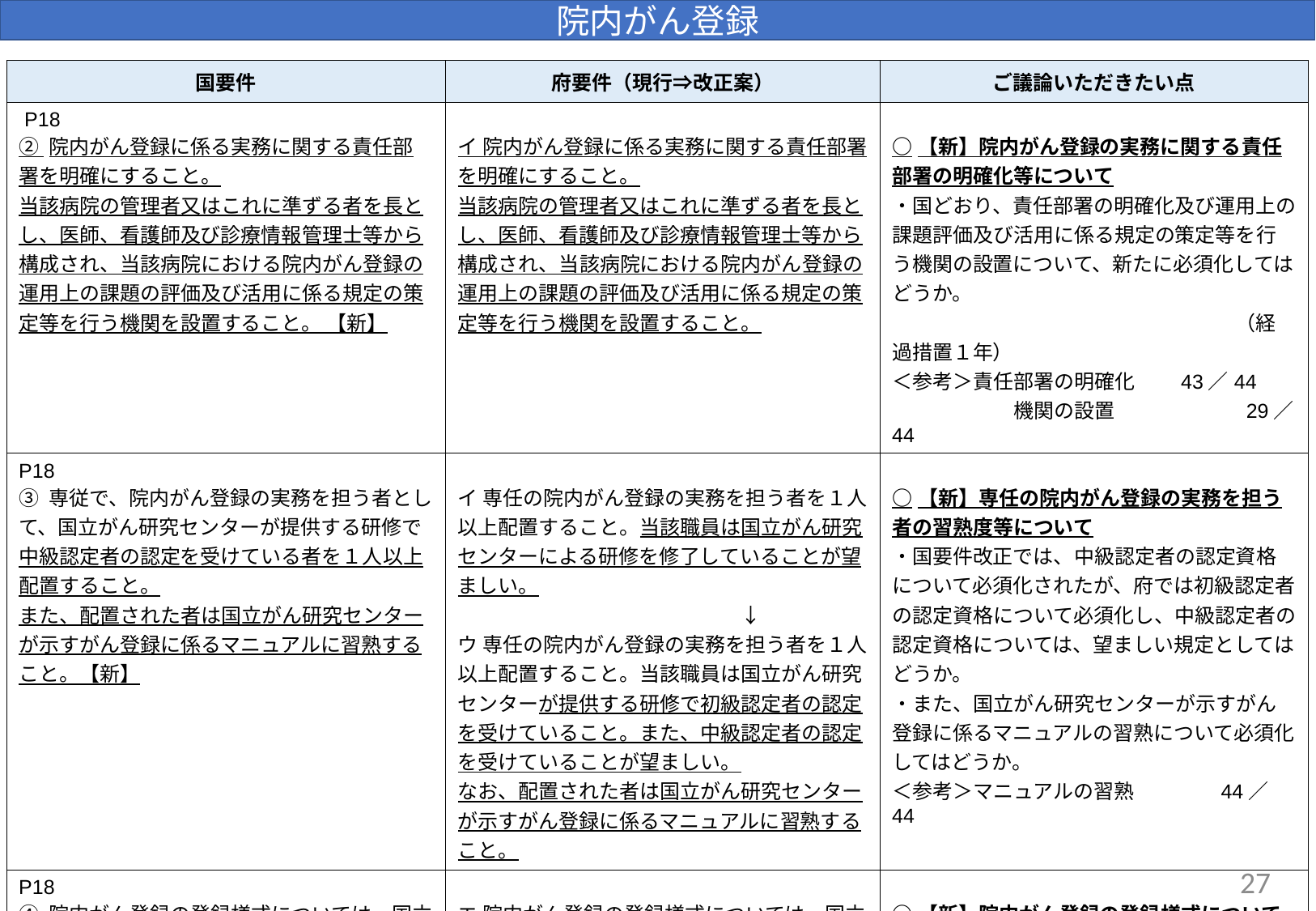

院内がん登録
| 国要件 | 府要件（現行⇒改正案） | ご議論いただきたい点 |
| --- | --- | --- |
| P18 ② 院内がん登録に係る実務に関する責任部署を明確にすること。 当該病院の管理者又はこれに準ずる者を長とし、医師、看護師及び診療情報管理士等から構成され、当該病院における院内がん登録の運用上の課題の評価及び活用に係る規定の策定等を行う機関を設置すること。 【新】 | イ 院内がん登録に係る実務に関する責任部署を明確にすること。 当該病院の管理者又はこれに準ずる者を長とし、医師、看護師及び診療情報管理士等から構成され、当該病院における院内がん登録の運用上の課題の評価及び活用に係る規定の策定等を行う機関を設置すること。 | ○【新】院内がん登録の実務に関する責任部署の明確化等について ・国どおり、責任部署の明確化及び運用上の課題評価及び活用に係る規定の策定等を行う機関の設置について、新たに必須化してはどうか。 　　　　　　　　　　　　　　　　　（経過措置１年） ＜参考＞責任部署の明確化　　43／44 　　　　　　機関の設置　　　　　　 29／44 |
| P18 ③ 専従で、院内がん登録の実務を担う者として、国立がん研究センターが提供する研修で中級認定者の認定を受けている者を１人以上配置すること。 また、配置された者は国立がん研究センターが示すがん登録に係るマニュアルに習熟すること。【新】 | イ 専任の院内がん登録の実務を担う者を１人以上配置すること。当該職員は国立がん研究センターによる研修を修了していることが望ましい。 　　　　　　　　　　　　　　↓ ウ 専任の院内がん登録の実務を担う者を１人以上配置すること。当該職員は国立がん研究センターが提供する研修で初級認定者の認定を受けていること。また、中級認定者の認定を受けていることが望ましい。 なお、配置された者は国立がん研究センターが示すがん登録に係るマニュアルに習熟すること。 | ○【新】専任の院内がん登録の実務を担う者の習熟度等について ・国要件改正では、中級認定者の認定資格について必須化されたが、府では初級認定者の認定資格について必須化し、中級認定者の認定資格については、望ましい規定としてはどうか。 ・また、国立がん研究センターが示すがん登録に係るマニュアルの習熟について必須化してはどうか。　　　　　　　　　　　　　 ＜参考＞マニュアルの習熟　　　　44／44 |
| P18 ④ 院内がん登録の登録様式については、国立がん研究センターが提示する院内がん登録に係る標準様式に準拠すること。【新】 | エ 院内がん登録の登録様式については、国立がん研究センターが提示する院内がん登録に係る標準様式に準拠すること。 | ○【新】院内がん登録の登録様式について ・国どおり、新たに必須化してはどうか。 ＜参考＞府拠点病院での実施状況　44／44 |
| P19 ⑤ 適宜、登録対象者の生存の状況を確認すること。 【新】 | オ 適宜、登録対象者の生存の状況を確認すること。 | ○【新】登録対象者の生存状況確認について ・国どおり、新たに必須化してはどうか。 ＜参考＞府拠点病院での実施状況　29／44 |
27